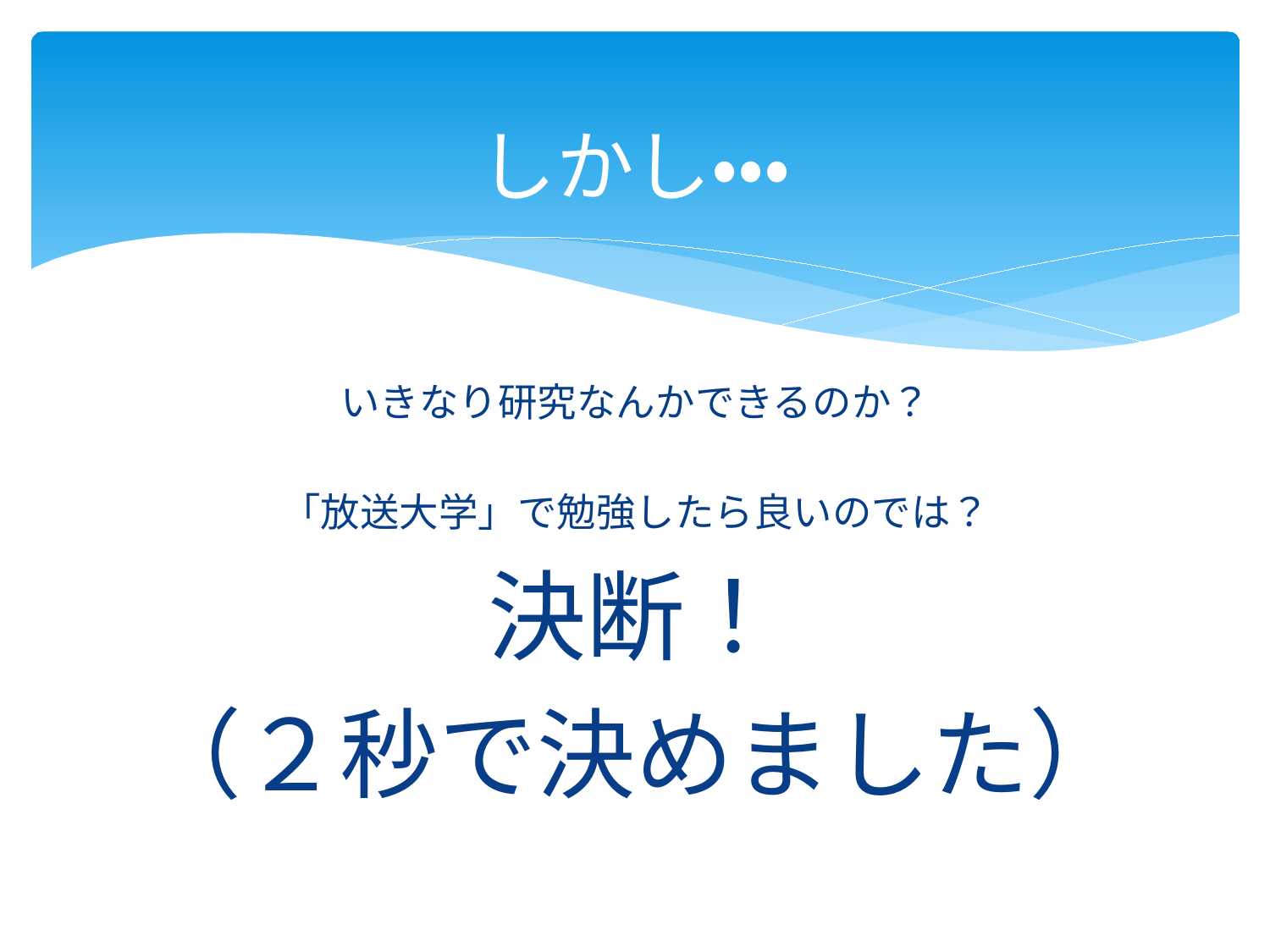

# しかし・・・
いきなり研究なんかできるのか？

「放送大学」で勉強したら良いのでは？
決断！
（２秒で決めました）